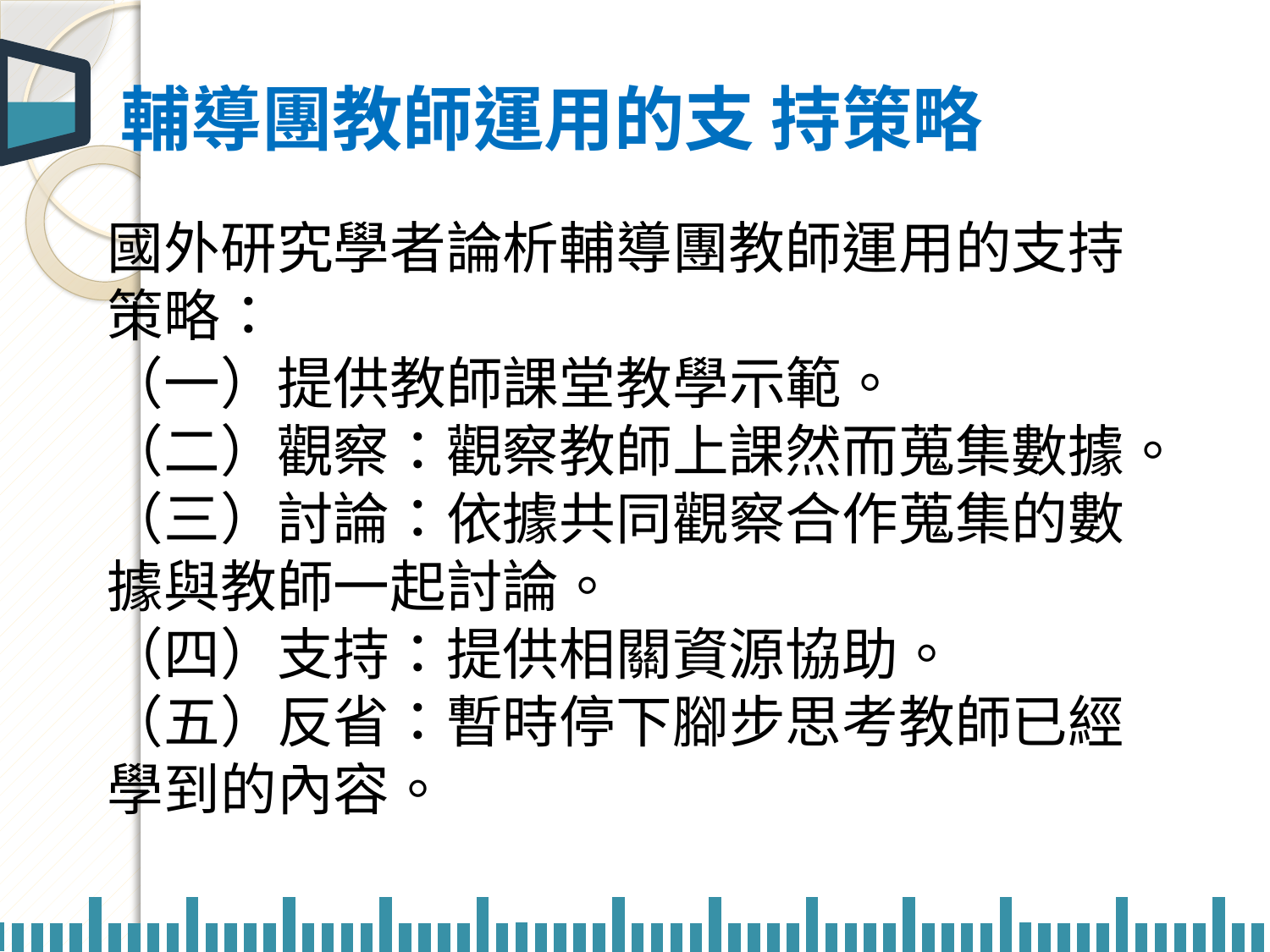

輔導團教師運用的支 持策略
國外研究學者論析輔導團教師運用的支持策略：
（一）提供教師課堂教學示範。
（二）觀察：觀察教師上課然而蒐集數據。
（三）討論：依據共同觀察合作蒐集的數據與教師一起討論。
（四）支持：提供相關資源協助。
（五）反省：暫時停下腳步思考教師已經學到的內容。